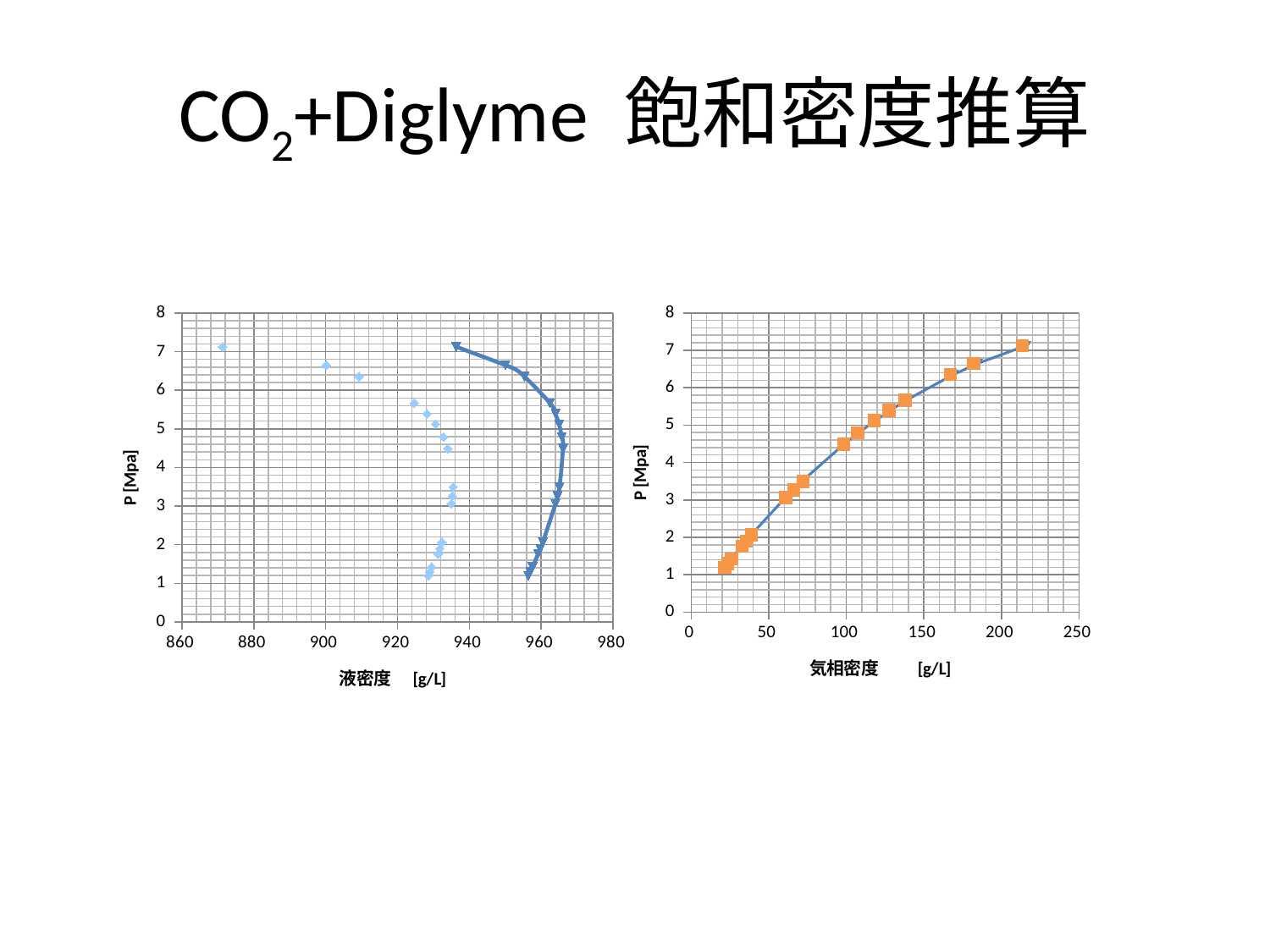

# CO2+Diglyme 飽和密度推算

### Chart

| Category |  |  |
|---|---|---|

### Chart

| Category |  |  |
|---|---|---|